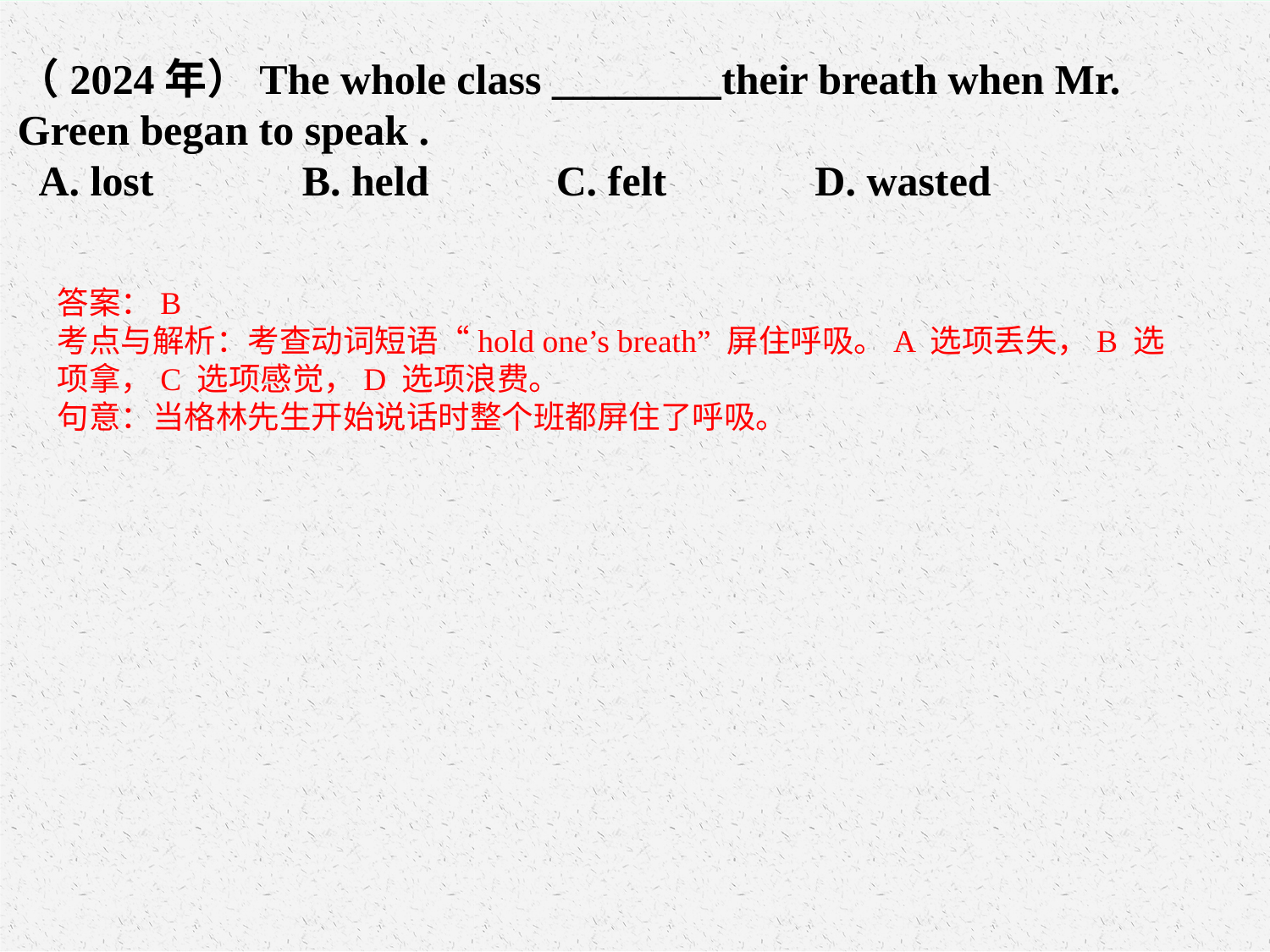

（2024年）The whole class ________their breath when Mr. Green began to speak .
  A. lost              B. held            C. felt              D. wasted
答案：B
考点与解析：考查动词短语“hold one’s breath” 屏住呼吸。A 选项丢失，B 选项拿，C 选项感觉，D 选项浪费。
句意：当格林先生开始说话时整个班都屏住了呼吸。